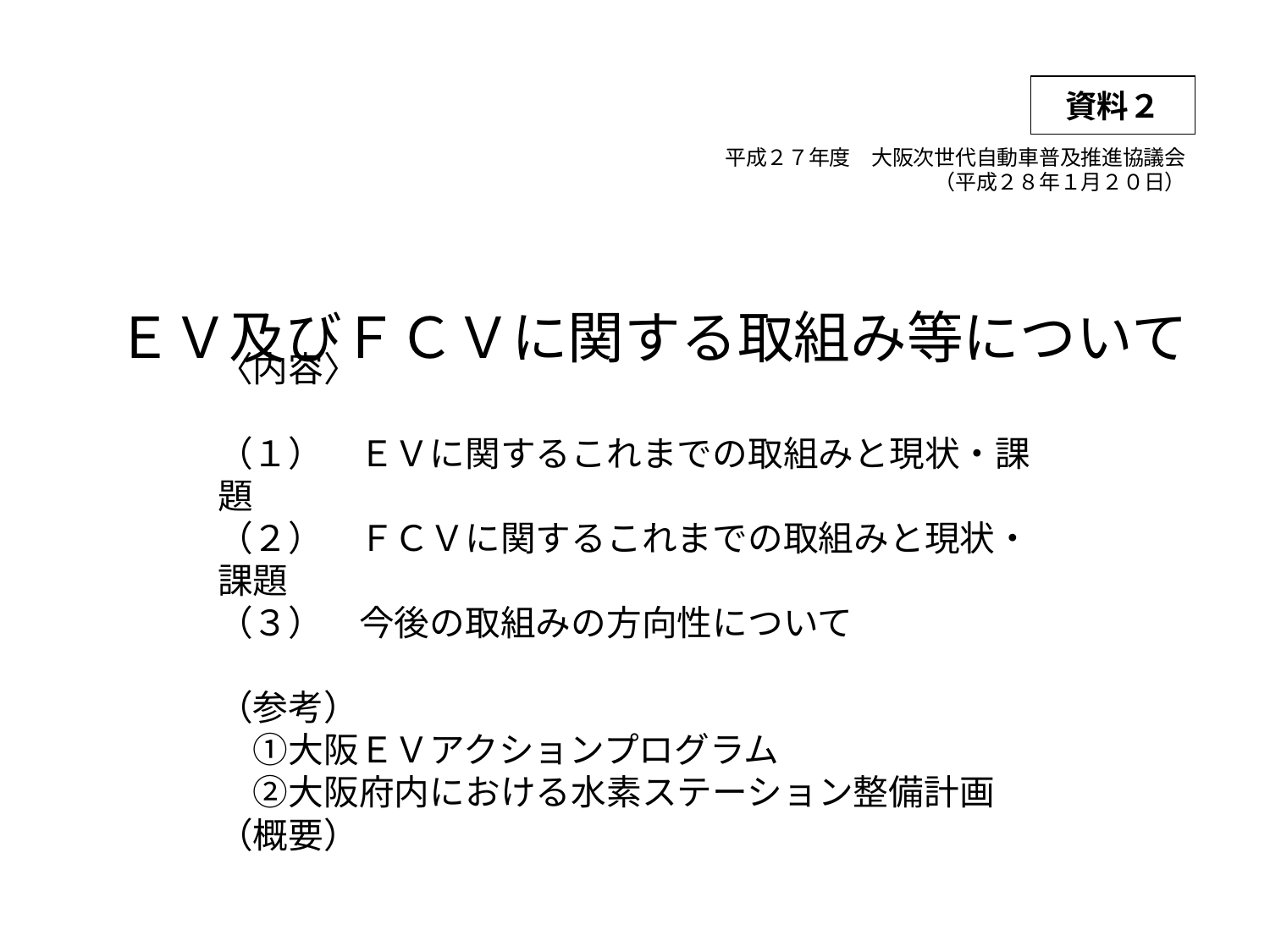

資料２
平成２７年度　大阪次世代自動車普及推進協議会
（平成２８年１月２０日）
# ＥＶ及びＦＣＶに関する取組み等について
〈内容〉

（１）　ＥＶに関するこれまでの取組みと現状・課題
（２）　ＦＣＶに関するこれまでの取組みと現状・課題
（３）　今後の取組みの方向性について

（参考）
　①大阪ＥＶアクションプログラム
　②大阪府内における水素ステーション整備計画（概要）